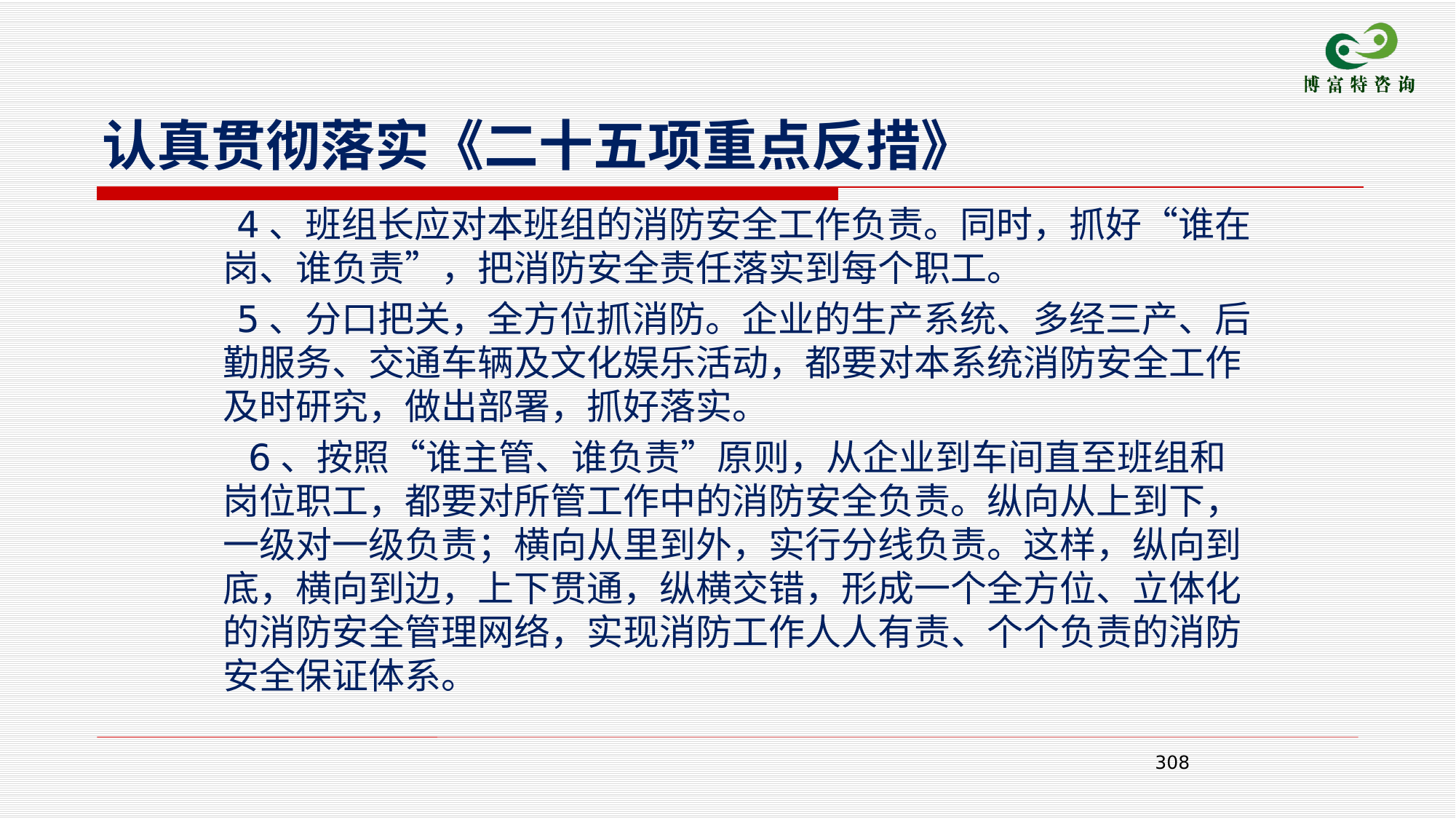

认真贯彻落实《二十五项重点反措》
      4、班组长应对本班组的消防安全工作负责。同时，抓好“谁在岗、谁负责”，把消防安全责任落实到每个职工。
      5、分口把关，全方位抓消防。企业的生产系统、多经三产、后勤服务、交通车辆及文化娱乐活动，都要对本系统消防安全工作及时研究，做出部署，抓好落实。
       6、按照“谁主管、谁负责”原则，从企业到车间直至班组和岗位职工，都要对所管工作中的消防安全负责。纵向从上到下，一级对一级负责；横向从里到外，实行分线负责。这样，纵向到底，横向到边，上下贯通，纵横交错，形成一个全方位、立体化的消防安全管理网络，实现消防工作人人有责、个个负责的消防安全保证体系。

308